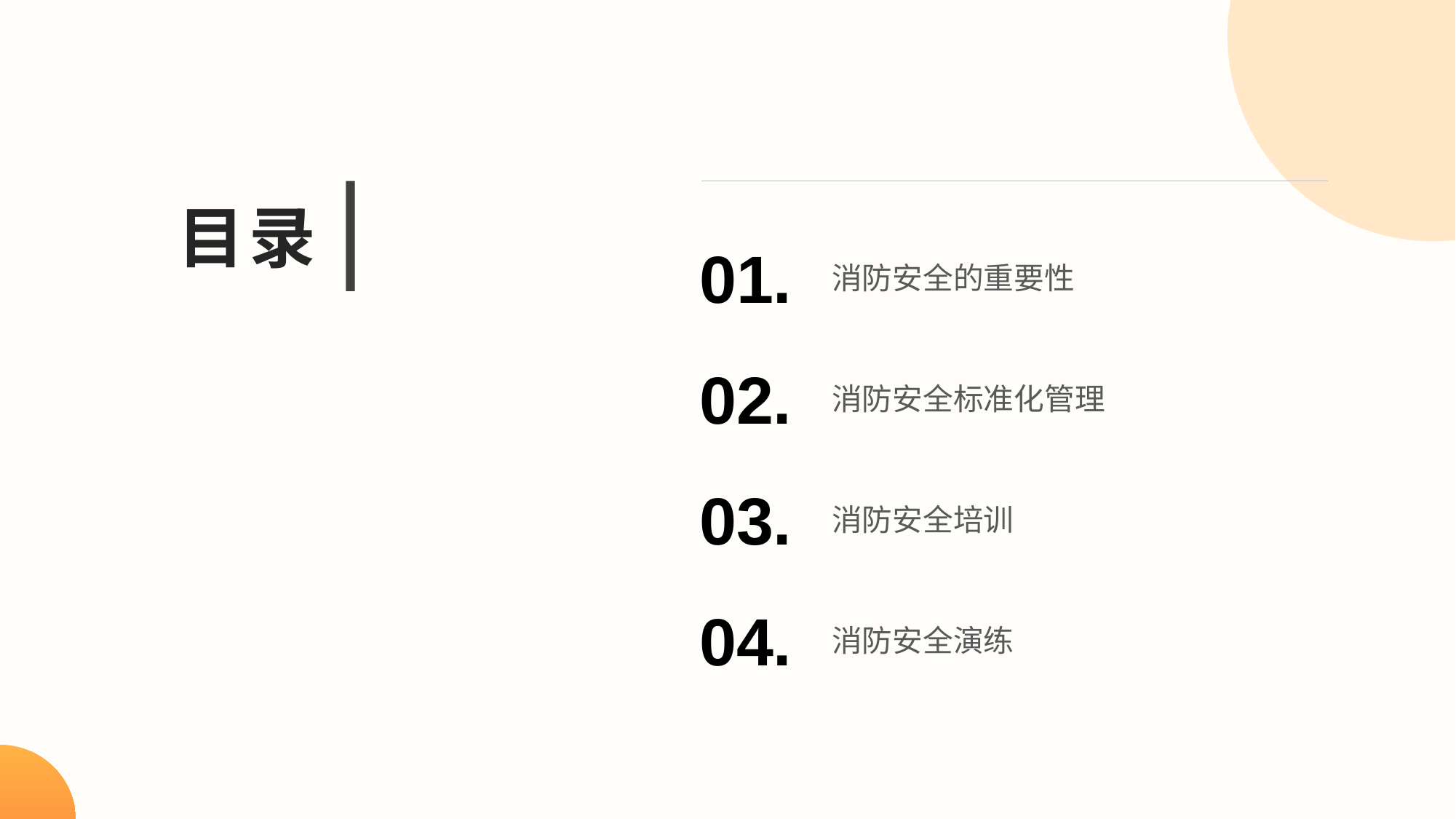

目录
01.
消防安全的重要性
02.
消防安全标准化管理
03.
消防安全培训
04.
消防安全演练